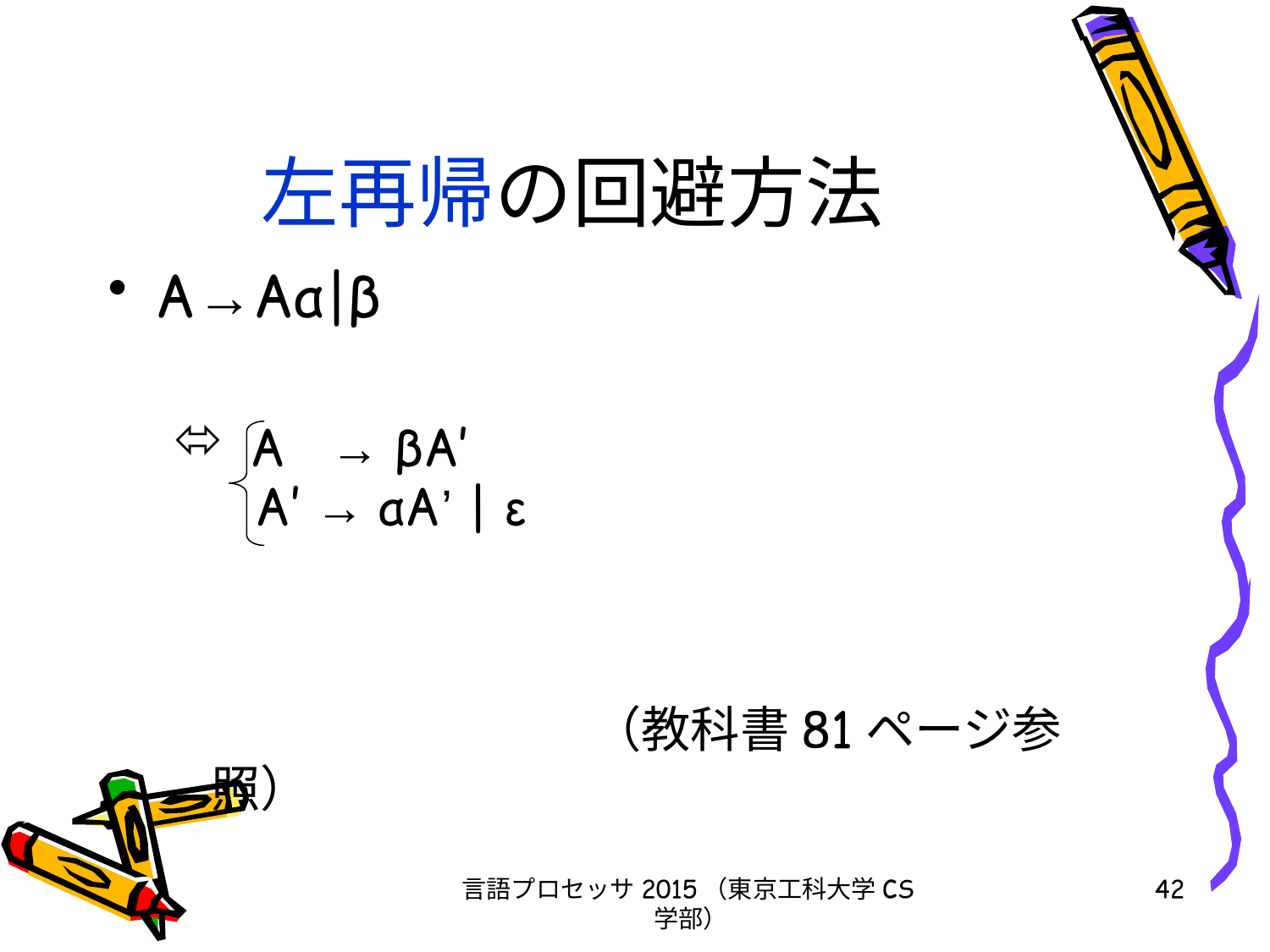

# 左再帰の回避方法
A→Aα|β

  A   → βA’
   A’ → αA’ | ε

				（教科書81ページ参照）

言語プロセッサ2015（東京工科大学CS学部）
42